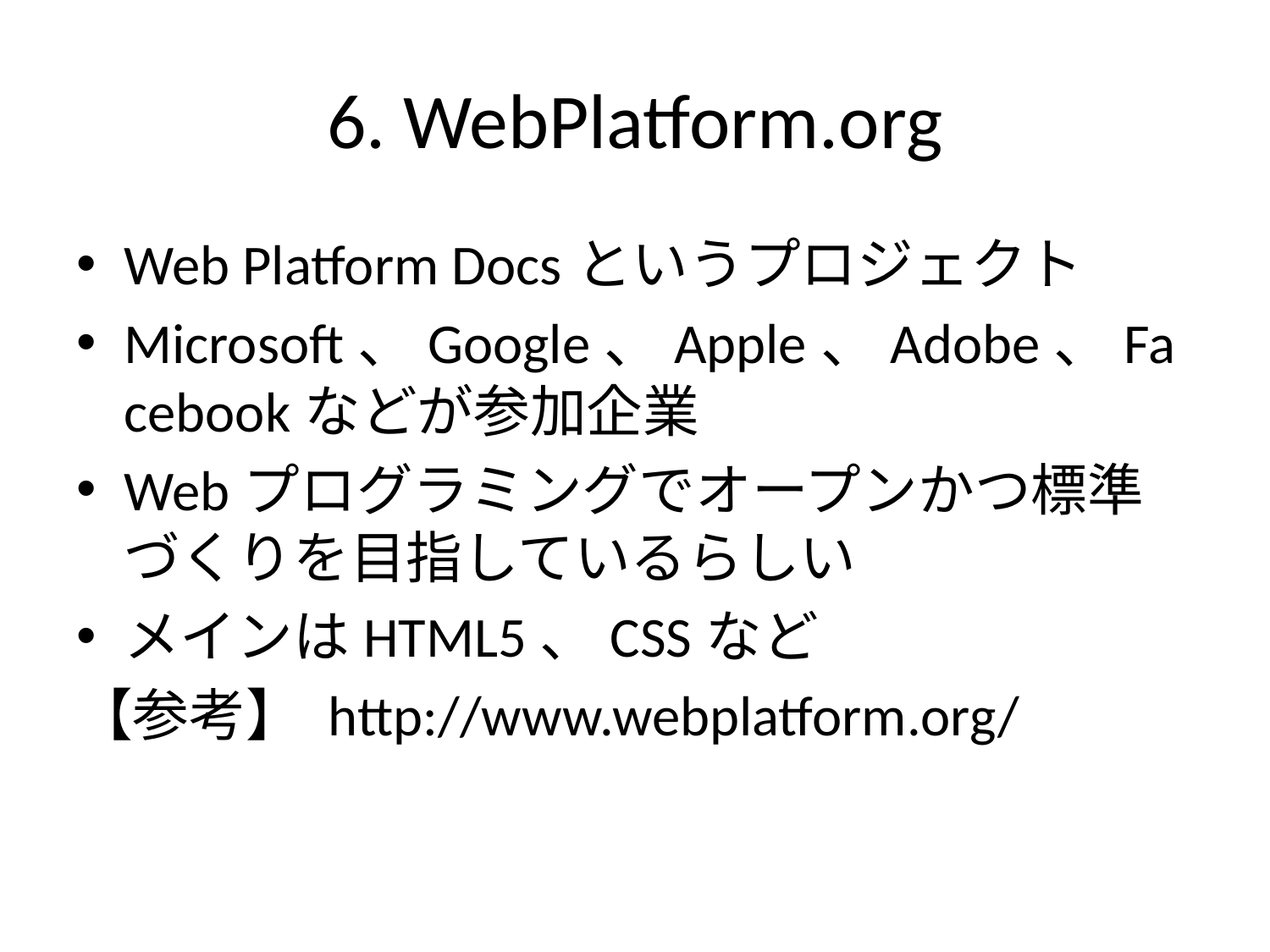

# 6. WebPlatform.org
Web Platform Docsというプロジェクト
Microsoft、Google、Apple、Adobe、Facebookなどが参加企業
Webプログラミングでオープンかつ標準づくりを目指しているらしい
メインはHTML5、CSSなど
【参考】 http://www.webplatform.org/